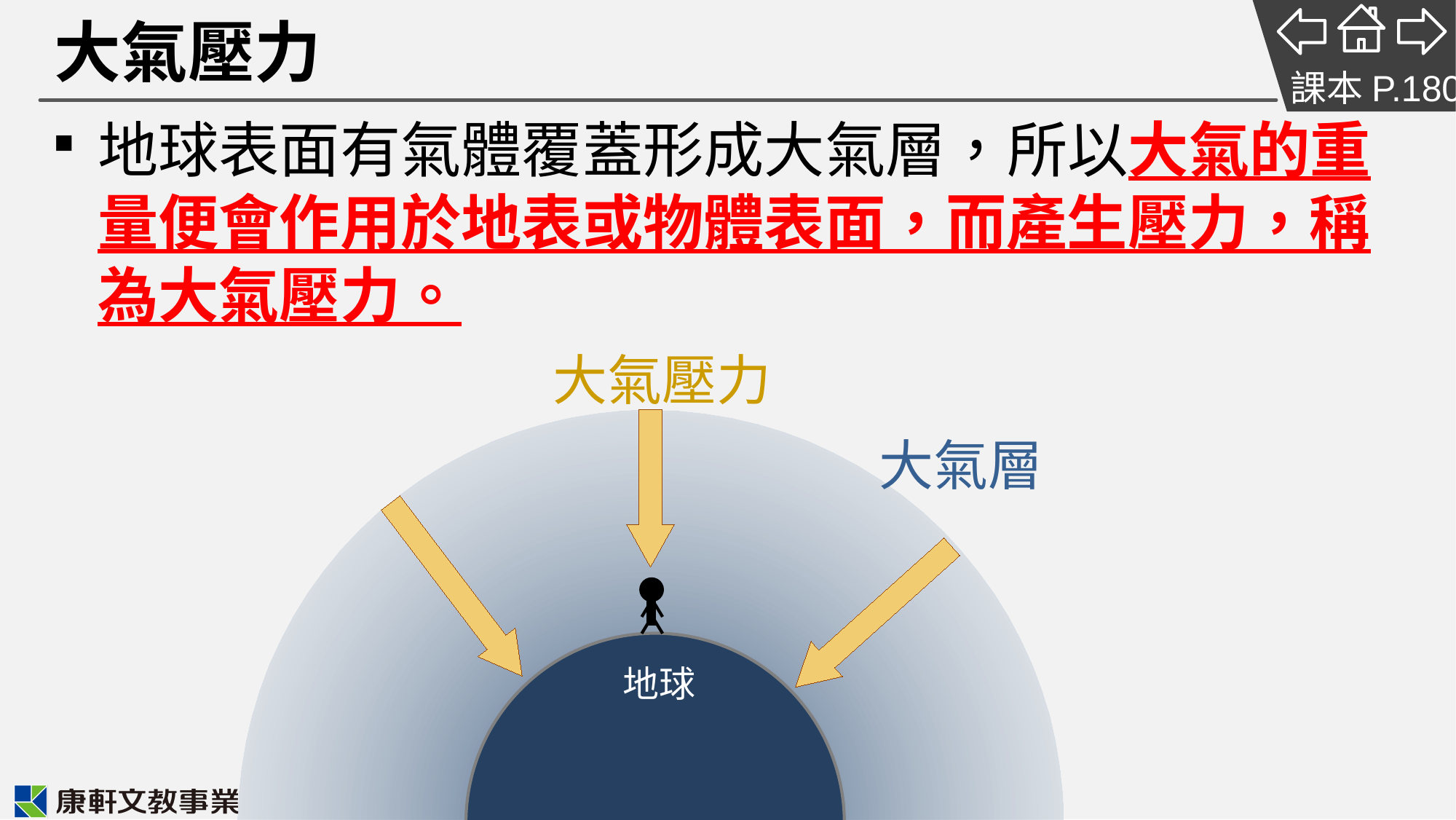

# 大氣壓力
課本P.180
地球表面有氣體覆蓋形成大氣層，所以大氣的重量便會作用於地表或物體表面，而產生壓力，稱為大氣壓力。
大氣壓力

大氣層

地球